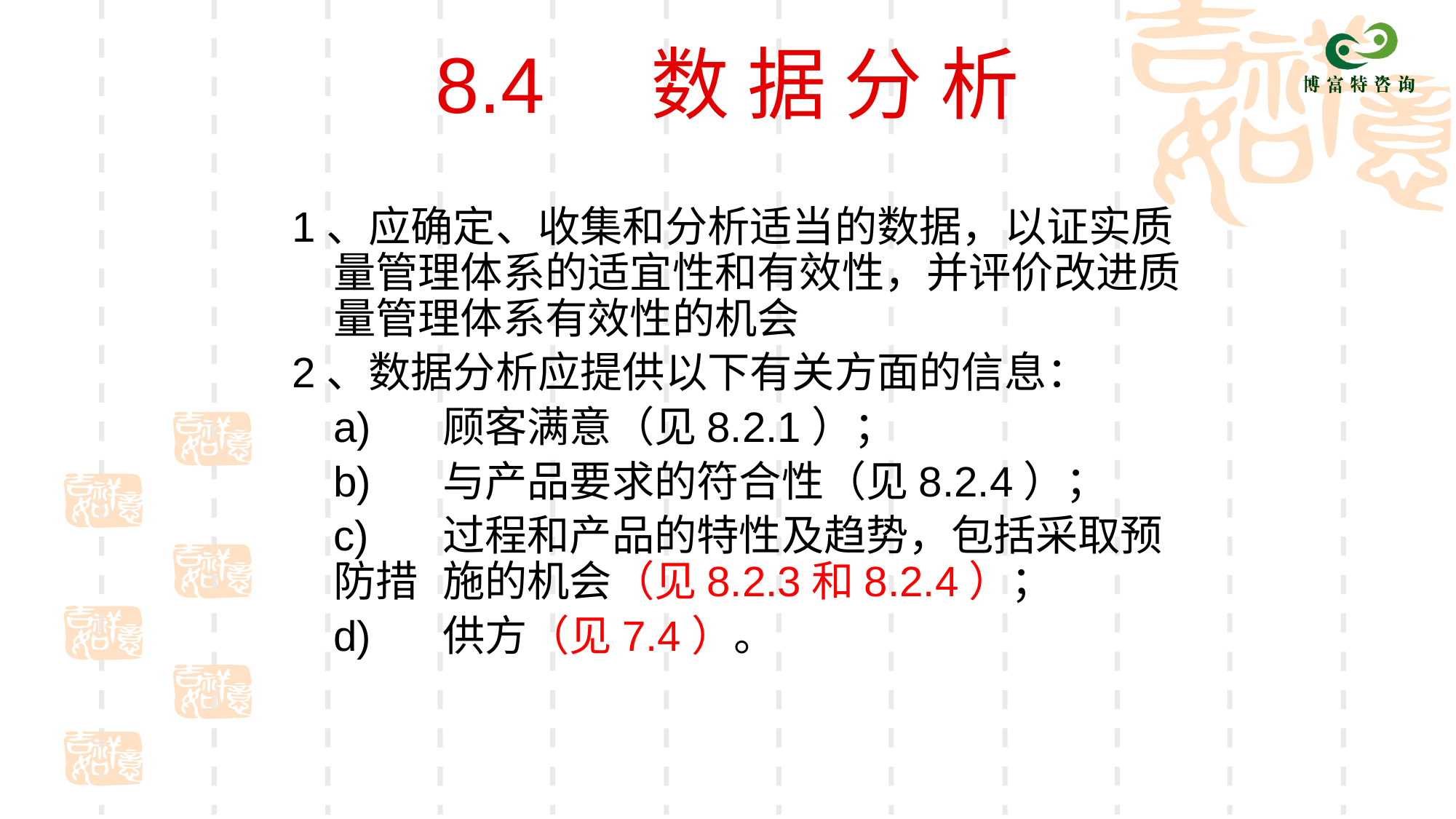

# 8.4    数 据 分 析
1、应确定、收集和分析适当的数据，以证实质量管理体系的适宜性和有效性，并评价改进质量管理体系有效性的机会
2、数据分析应提供以下有关方面的信息：
	a)	顾客满意（见8.2.1）；
	b)	与产品要求的符合性（见8.2.4）；
	c)	过程和产品的特性及趋势，包括采取预防措	施的机会（见8.2.3和8.2.4）；
	d)	供方（见7.4）。